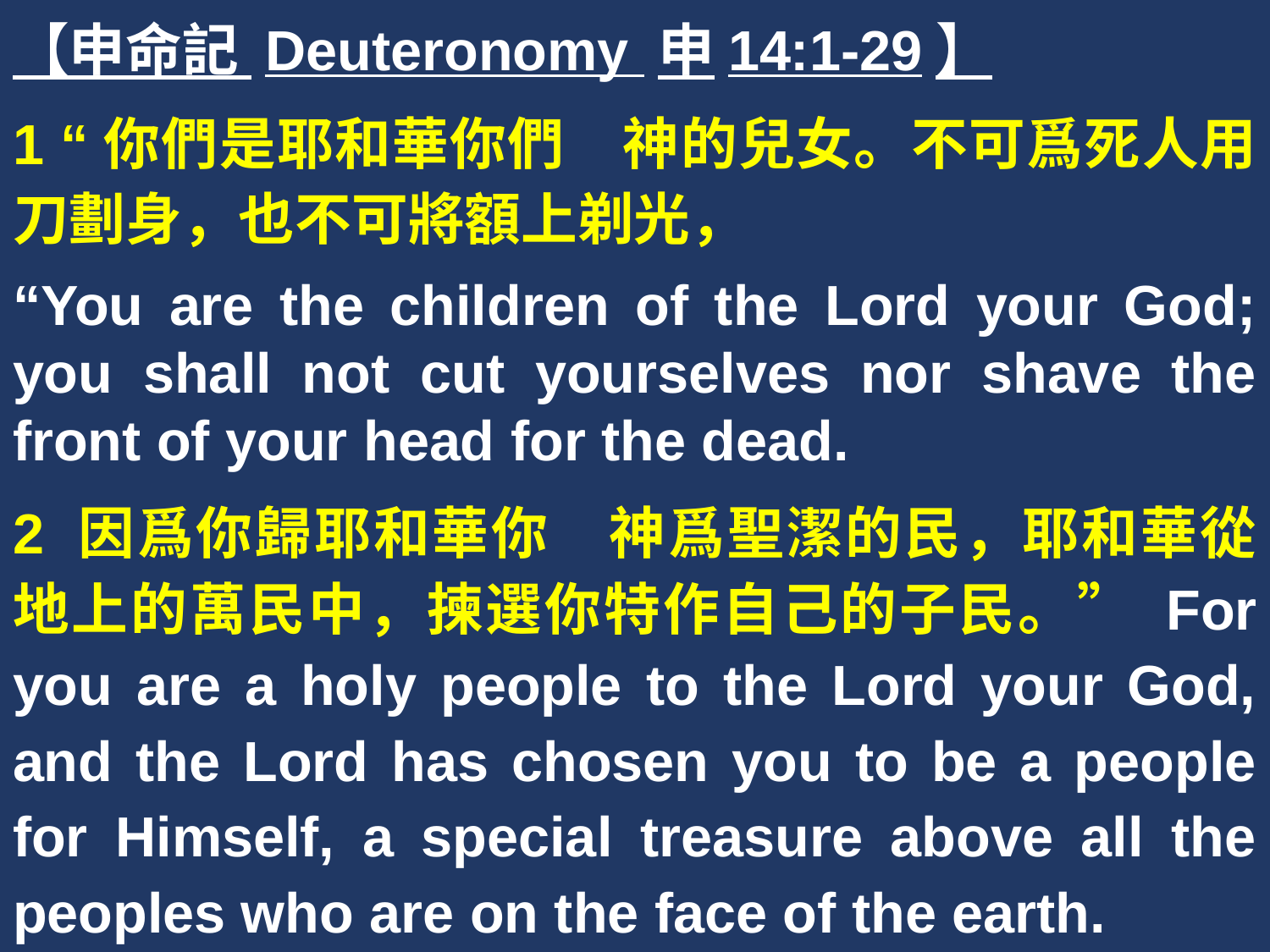

【申命記 Deuteronomy 申14:1-29】
1 “你們是耶和華你們　神的兒女。不可爲死人用刀劃身，也不可將額上剃光，
“You are the children of the Lord your God; you shall not cut yourselves nor shave the front of your head for the dead.
2 因爲你歸耶和華你　神爲聖潔的民，耶和華從地上的萬民中，揀選你特作自己的子民。” For you are a holy people to the Lord your God, and the Lord has chosen you to be a people for Himself, a special treasure above all the peoples who are on the face of the earth.